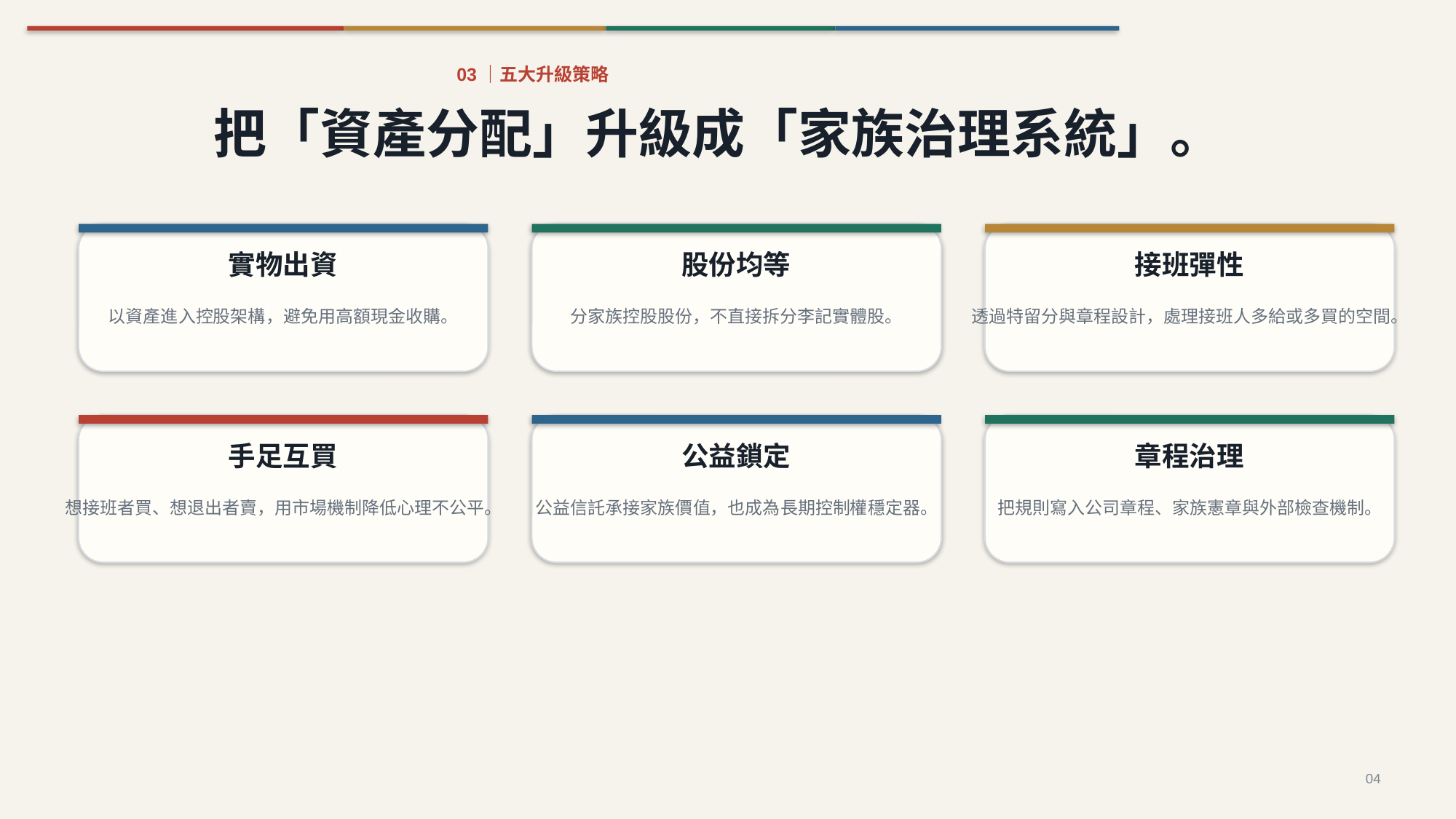

03｜五大升級策略
把「資產分配」升級成「家族治理系統」。

實物出資
股份均等
接班彈性
以資產進入控股架構，避免用高額現金收購。
分家族控股股份，不直接拆分李記實體股。
透過特留分與章程設計，處理接班人多給或多買的空間。

手足互買
公益鎖定
章程治理
想接班者買、想退出者賣，用市場機制降低心理不公平。
公益信託承接家族價值，也成為長期控制權穩定器。
把規則寫入公司章程、家族憲章與外部檢查機制。
04